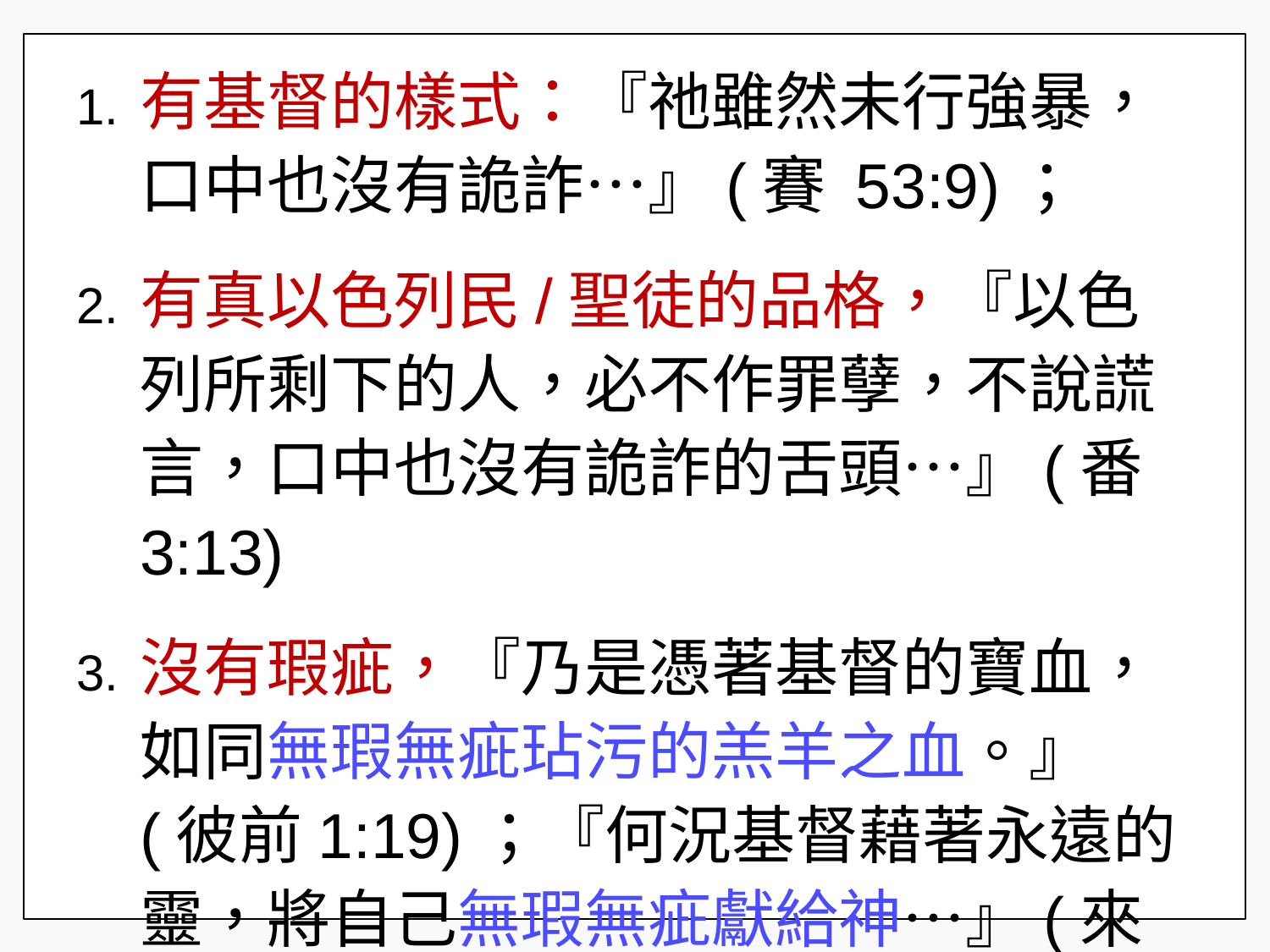

有基督的樣式：『祂雖然未行強暴，口中也沒有詭詐…』(賽 53:9)；
有真以色列民/聖徒的品格，『以色列所剩下的人，必不作罪孽，不說謊言，口中也沒有詭詐的舌頭…』(番 3:13)
沒有瑕疵，『乃是憑著基督的寶血，如同無瑕無疵玷污的羔羊之血。』(彼前1:19)；『何況基督藉著永遠的靈，將自己無瑕無疵獻給神…』(來 9:14)